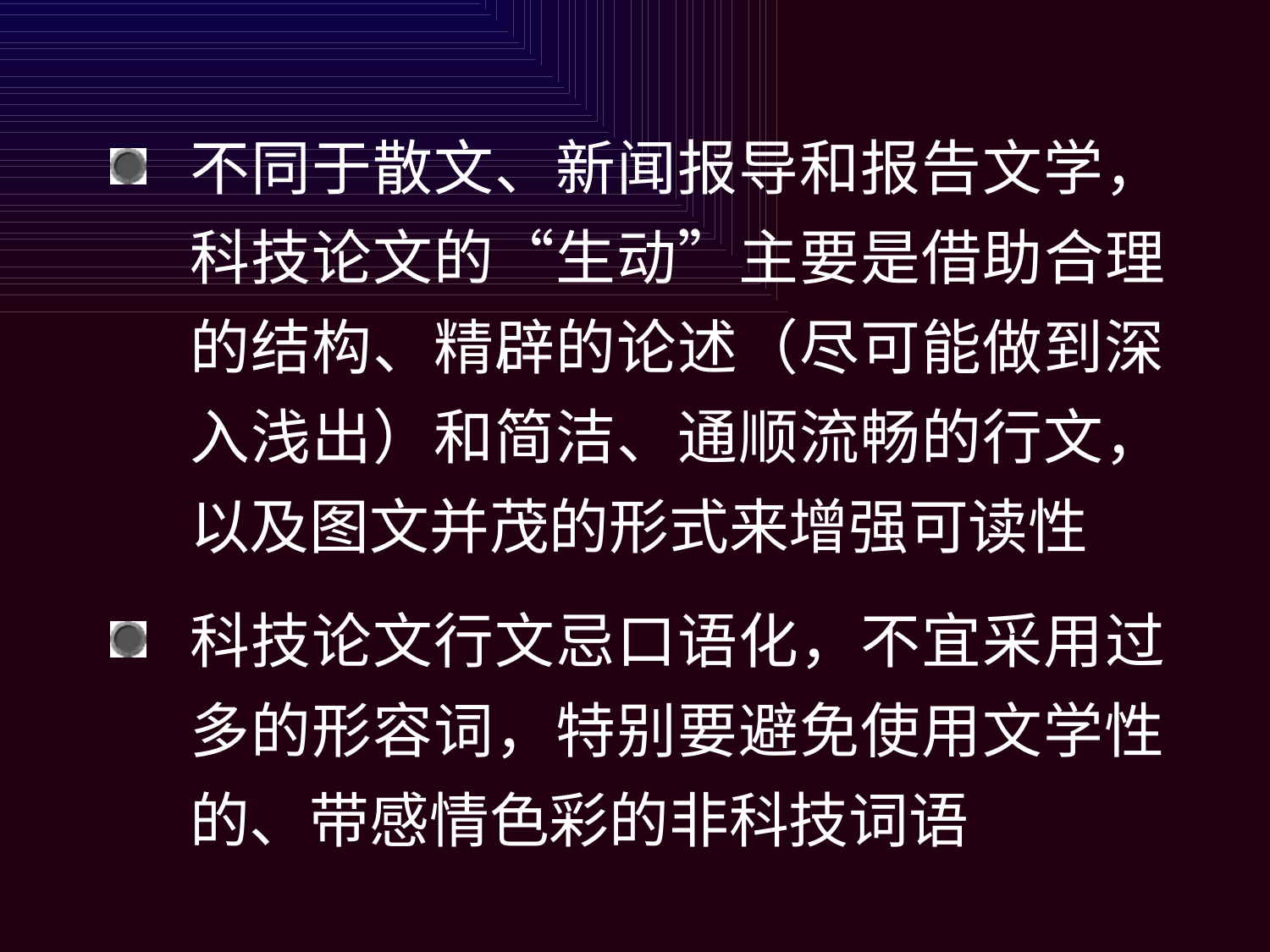

不同于散文、新闻报导和报告文学，科技论文的“生动”主要是借助合理的结构、精辟的论述（尽可能做到深入浅出）和简洁、通顺流畅的行文，以及图文并茂的形式来增强可读性
科技论文行文忌口语化，不宜采用过多的形容词，特别要避免使用文学性的、带感情色彩的非科技词语